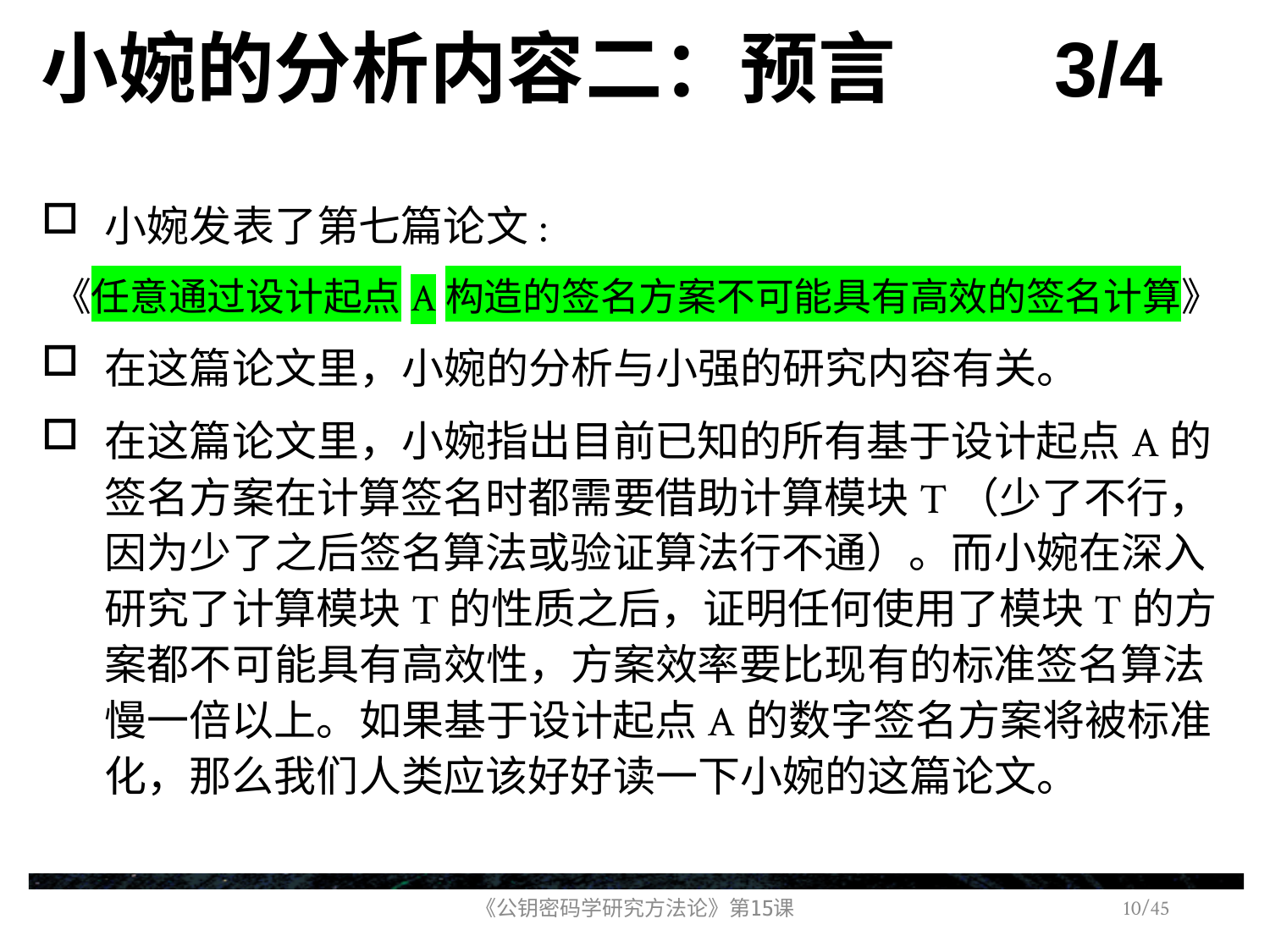

# 小婉的分析内容二：预言        3/4
小婉发表了第七篇论文:
《任意通过设计起点A构造的签名方案不可能具有高效的签名计算》
在这篇论文里，小婉的分析与小强的研究内容有关。
在这篇论文里，小婉指出目前已知的所有基于设计起点A的签名方案在计算签名时都需要借助计算模块T（少了不行，因为少了之后签名算法或验证算法行不通）。而小婉在深入研究了计算模块T的性质之后，证明任何使用了模块T的方案都不可能具有高效性，方案效率要比现有的标准签名算法慢一倍以上。如果基于设计起点A的数字签名方案将被标准化，那么我们人类应该好好读一下小婉的这篇论文。
《公钥密码学研究方法论》第15课
10/45